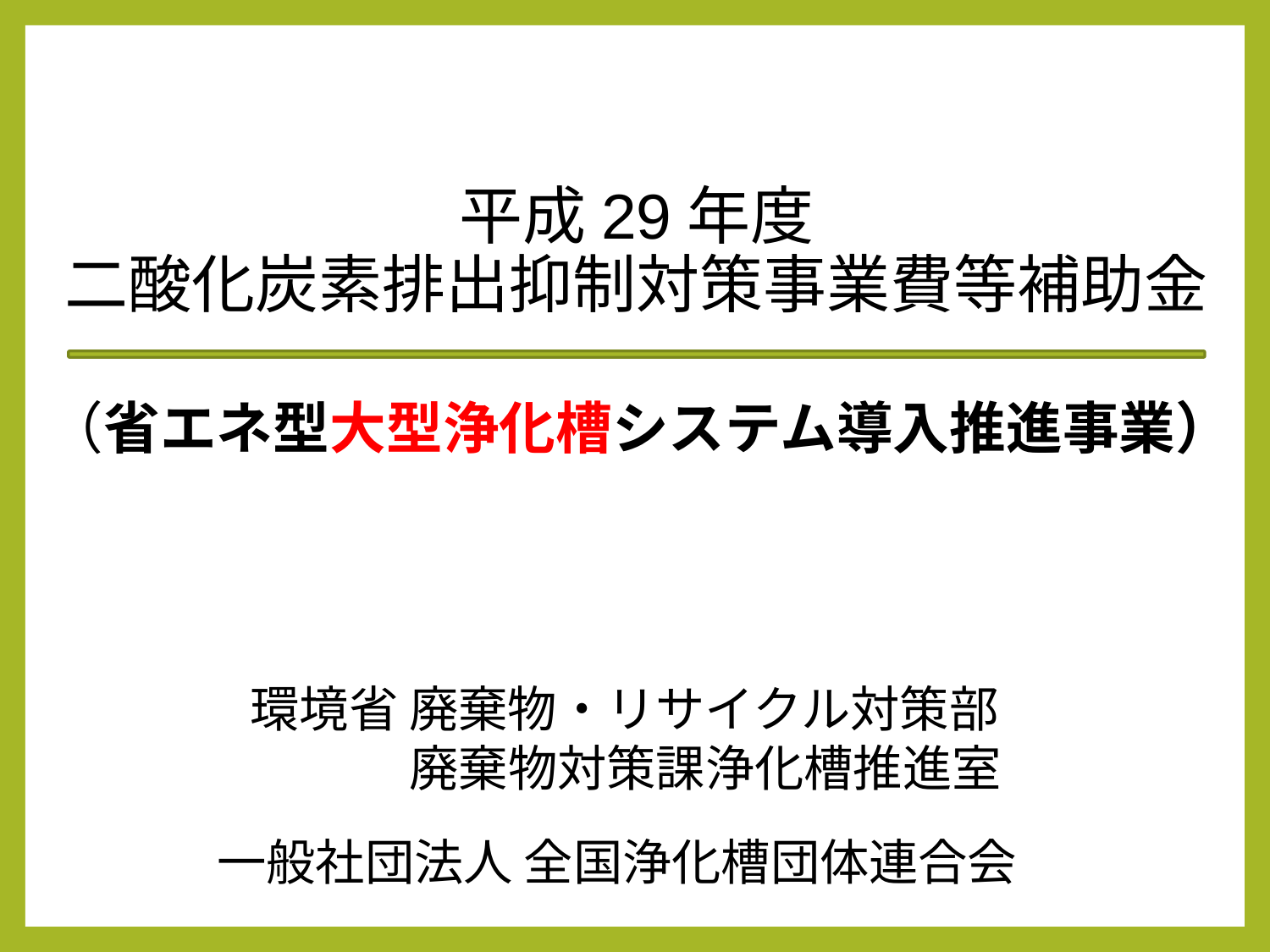

# 平成29年度 二酸化炭素排出抑制対策事業費等補助金

（省エネ型大型浄化槽システム導入推進事業）
環境省 廃棄物・リサイクル対策部
　　　 廃棄物対策課浄化槽推進室
一般社団法人 全国浄化槽団体連合会